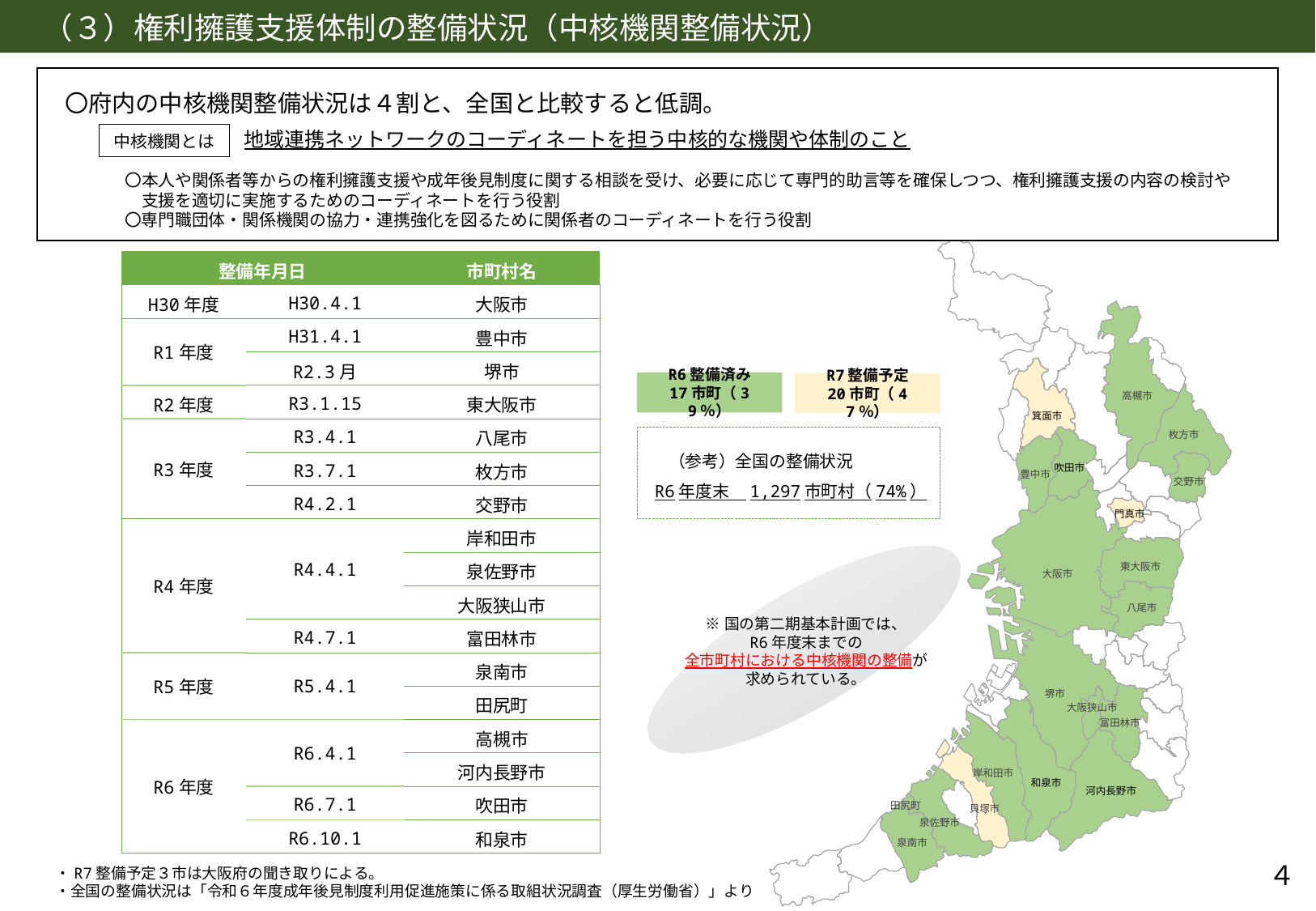

# （３）権利擁護支援体制の整備状況（中核機関整備状況）

〇府内の中核機関整備状況は４割と、全国と比較すると低調。
地域連携ネットワークのコーディネートを担う中核的な機関や体制のこと

　〇本人や関係者等からの権利擁護支援や成年後見制度に関する相談を受け、必要に応じて専門的助言等を確保しつつ、権利擁護支援の内容の検討や
　　支援を適切に実施するためのコーディネートを行う役割
　〇専門職団体・関係機関の協力・連携強化を図るために関係者のコーディネートを行う役割
中核機関とは

枚方市
吹田市
豊中市
交野市
東大阪市
大阪市
八尾市
堺市
大阪狭山市
富田林市
岸和田市
和泉市
河内長野市
田尻町

泉佐野市
泉南市
| 整備年月日 |  | 市町村名 |
| --- | --- | --- |
| H30年度 | H30.4.1 | 大阪市 |
| R1年度 | H31.4.1 | 豊中市 |
|  | R2.3月 | 堺市 |
| R2年度 | R3.1.15 | 東大阪市 |
| R3年度 | R3.4.1 | 八尾市 |
|  | R3.7.1 | 枚方市 |
|  | R4.2.1 | 交野市 |
| R4年度 | R4.4.1 | 岸和田市 |
|  | R4.4.1 | 泉佐野市 |
|  | R4.4.1 | 大阪狭山市 |
|  | R4.7.1 | 富田林市 |
| R5年度 | R5.4.1 | 泉南市 |
|  | R5.4.1 | 田尻町 |
| R6年度 | R6.4.1 | 高槻市 |
|  |  | 河内長野市 |
|  | R6.7.1 | 吹田市 |
|  | R6.10.1 | 和泉市 |
R6整備済み
17市町（39％）
R7整備予定
20市町（47％）
高槻市
箕面市

　　 （参考）全国の整備状況
R6年度末　1,297市町村（74%）
門真市

※国の第二期基本計画では、
R6年度末までの
全市町村における中核機関の整備が
求められている。
貝塚市
４
・R7整備予定３市は大阪府の聞き取りによる。
・全国の整備状況は「令和６年度成年後見制度利用促進施策に係る取組状況調査（厚生労働省）」より